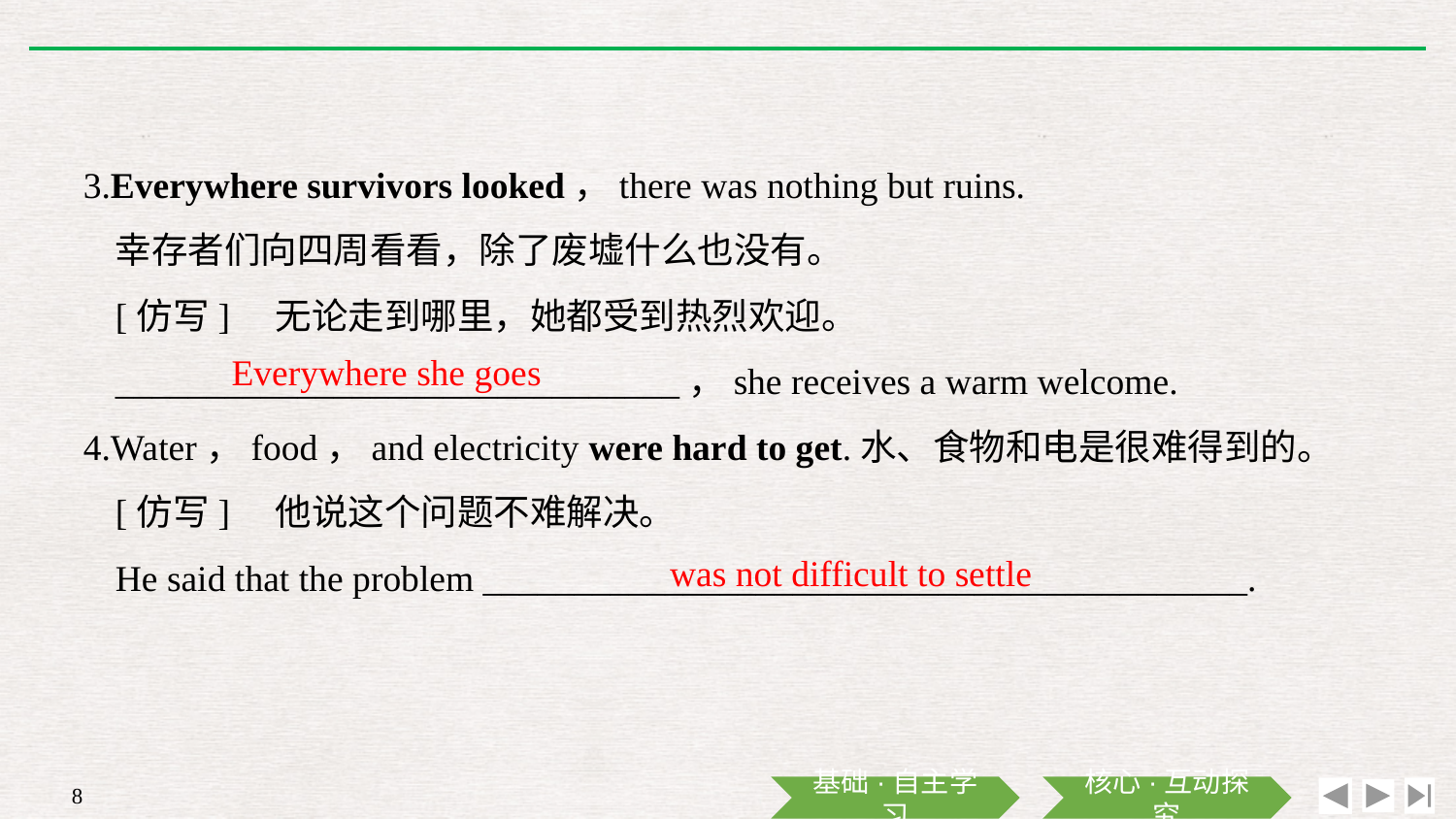

3.Everywhere survivors looked，there was nothing but ruins.
	幸存者们向四周看看，除了废墟什么也没有。
	[仿写]　无论走到哪里，她都受到热烈欢迎。
	_______________________________，she receives a warm welcome.
4.Water，food，and electricity were hard to get.水、食物和电是很难得到的。
	[仿写]　他说这个问题不难解决。
	He said that the problem __________________________________________.
Everywhere she goes
was not difficult to settle